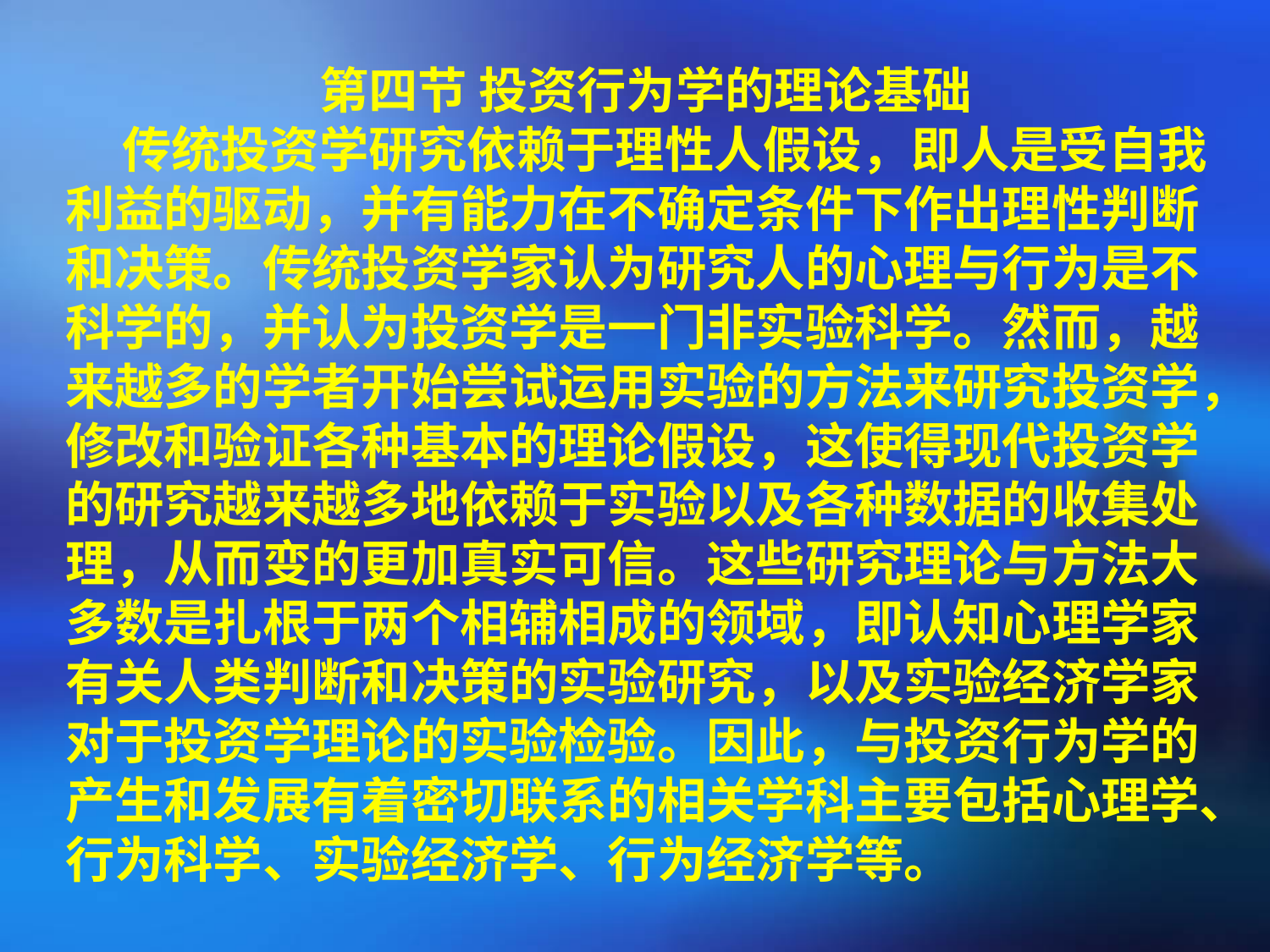

第四节 投资行为学的理论基础
    传统投资学研究依赖于理性人假设，即人是受自我利益的驱动，并有能力在不确定条件下作出理性判断和决策。传统投资学家认为研究人的心理与行为是不科学的，并认为投资学是一门非实验科学。然而，越来越多的学者开始尝试运用实验的方法来研究投资学，修改和验证各种基本的理论假设，这使得现代投资学的研究越来越多地依赖于实验以及各种数据的收集处理，从而变的更加真实可信。这些研究理论与方法大多数是扎根于两个相辅相成的领域，即认知心理学家有关人类判断和决策的实验研究，以及实验经济学家对于投资学理论的实验检验。因此，与投资行为学的产生和发展有着密切联系的相关学科主要包括心理学、行为科学、实验经济学、行为经济学等。